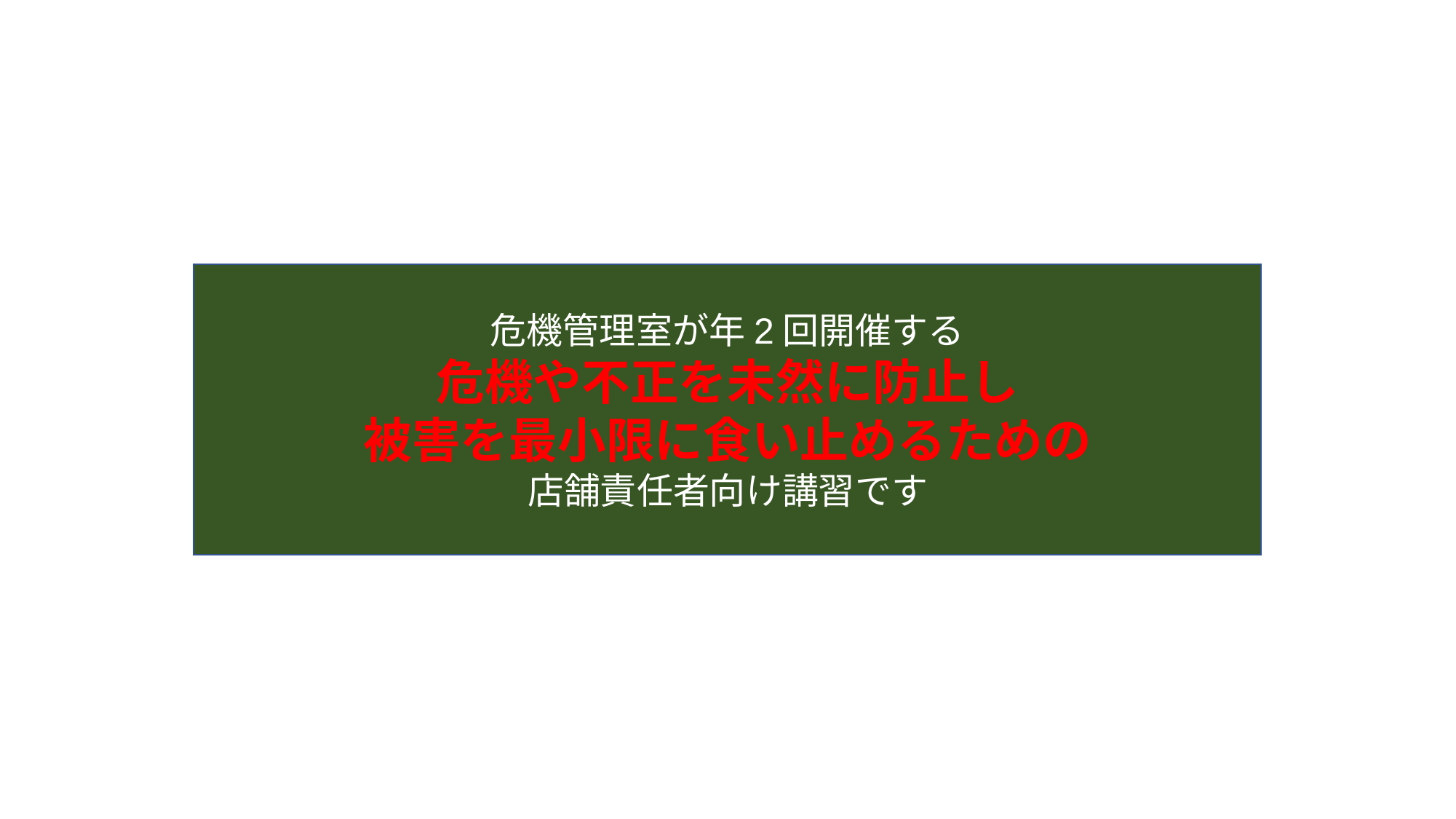

危機管理室が年2回開催する
危機や不正を未然に防止し
被害を最小限に食い止めるための
店舗責任者向け講習です